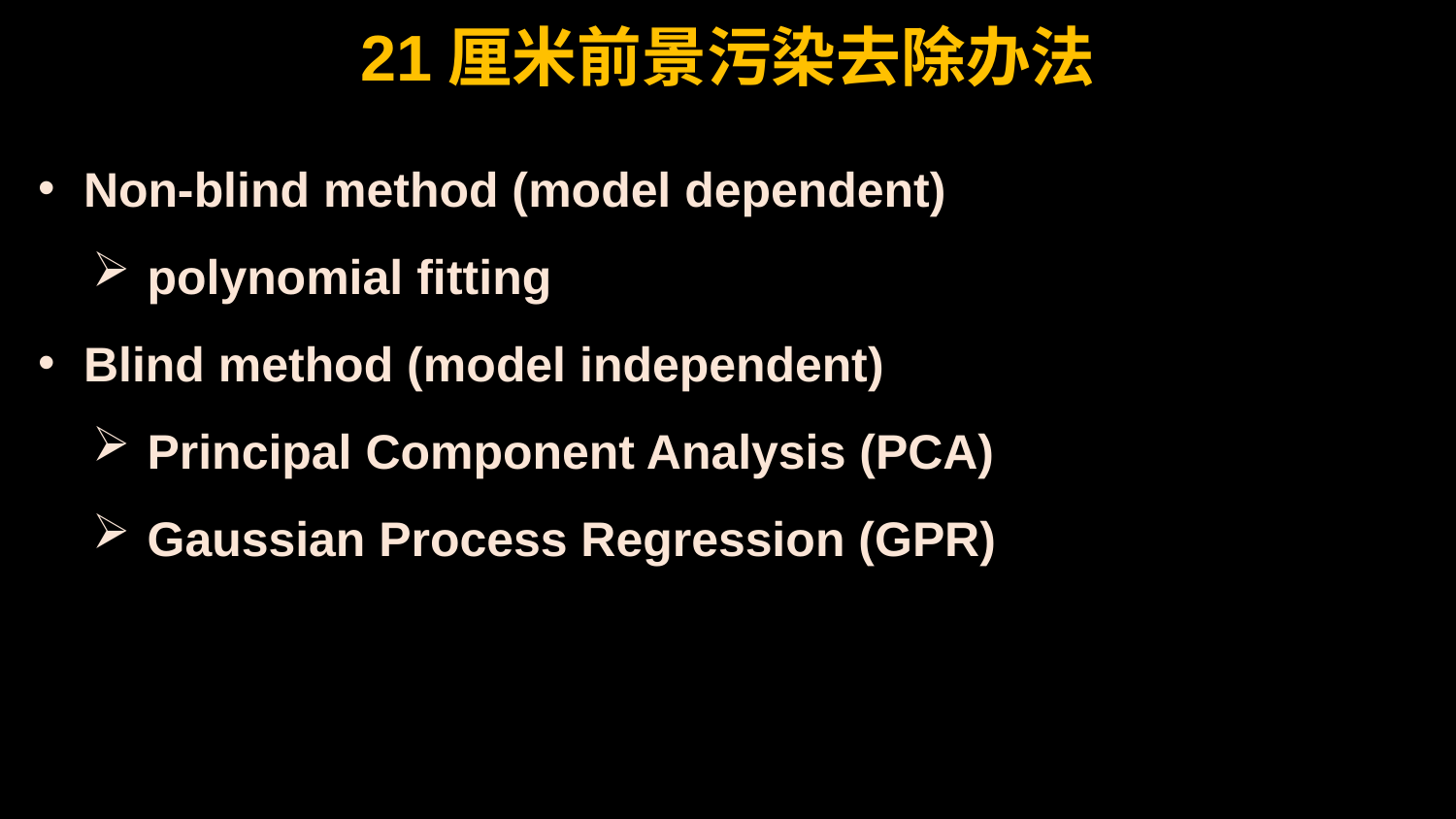

21厘米前景污染去除办法
Non-blind method (model dependent)
polynomial fitting
Blind method (model independent)
Principal Component Analysis (PCA)
Gaussian Process Regression (GPR)